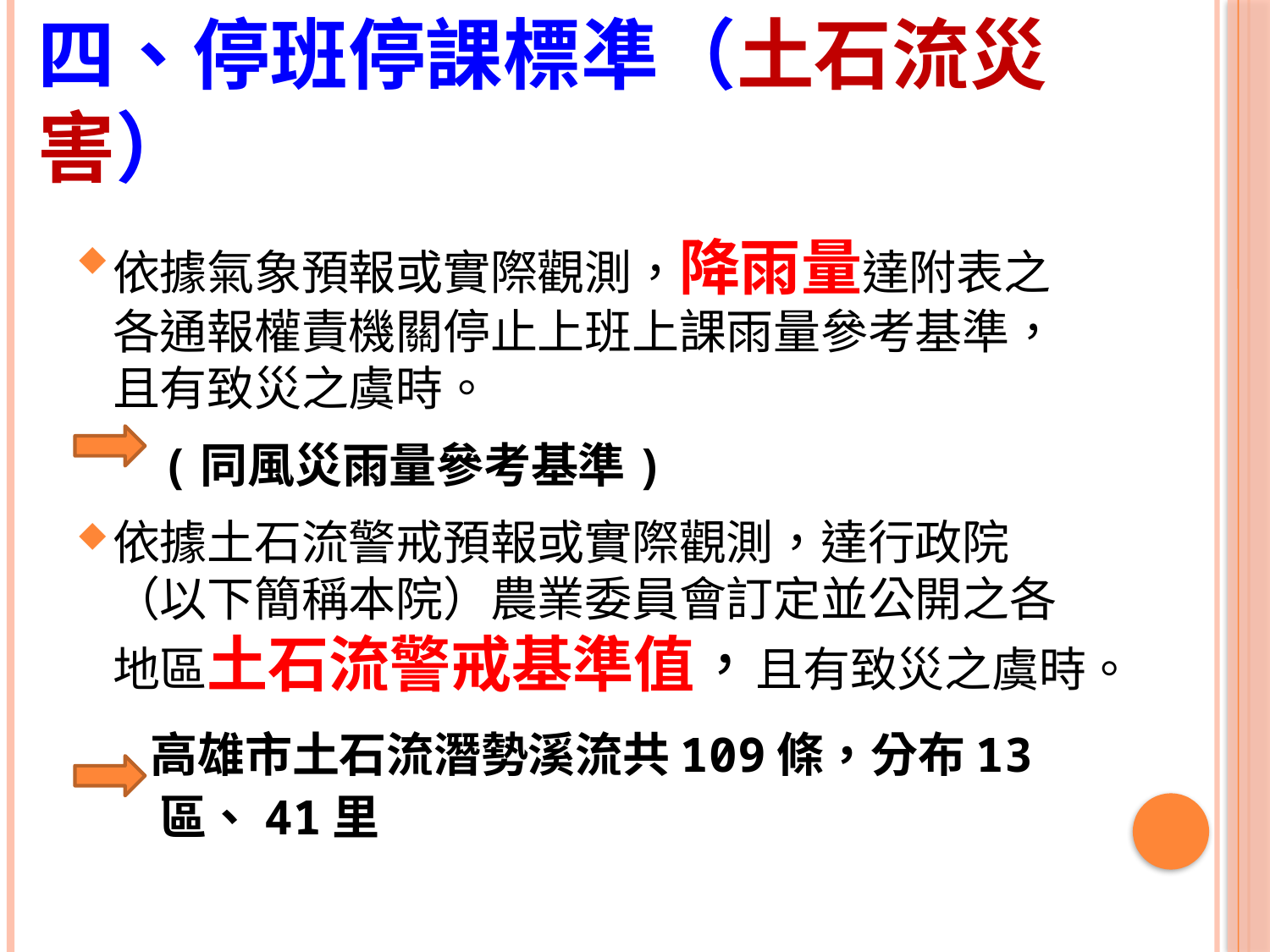

# 四、停班停課標凖（土石流災害）
依據氣象預報或實際觀測，降雨量達附表之各通報權責機關停止上班上課雨量參考基準，且有致災之虞時。
   (同風災雨量參考基準)
依據土石流警戒預報或實際觀測，達行政院（以下簡稱本院）農業委員會訂定並公開之各地區土石流警戒基準值，且有致災之虞時。
      高雄市土石流潛勢溪流共109條，分布13區、41里